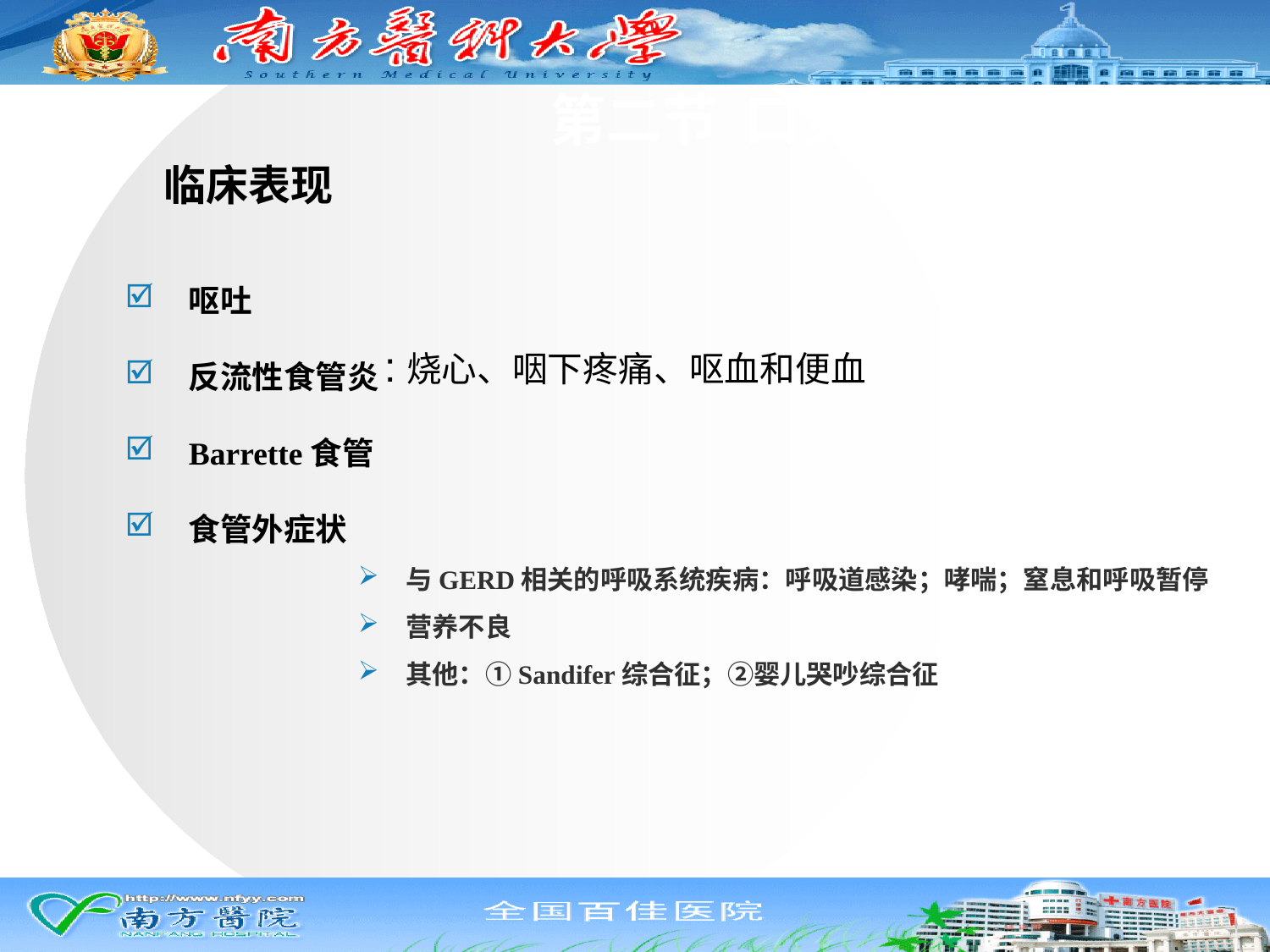

# 第二节  口炎

                          :烧心、咽下疼痛、呕血和便血

临床表现
呕吐
反流性食管炎
Barrette食管
食管外症状

与GERD相关的呼吸系统疾病：呼吸道感染；哮喘；窒息和呼吸暂停
营养不良
其他：①Sandifer综合征；②婴儿哭吵综合征